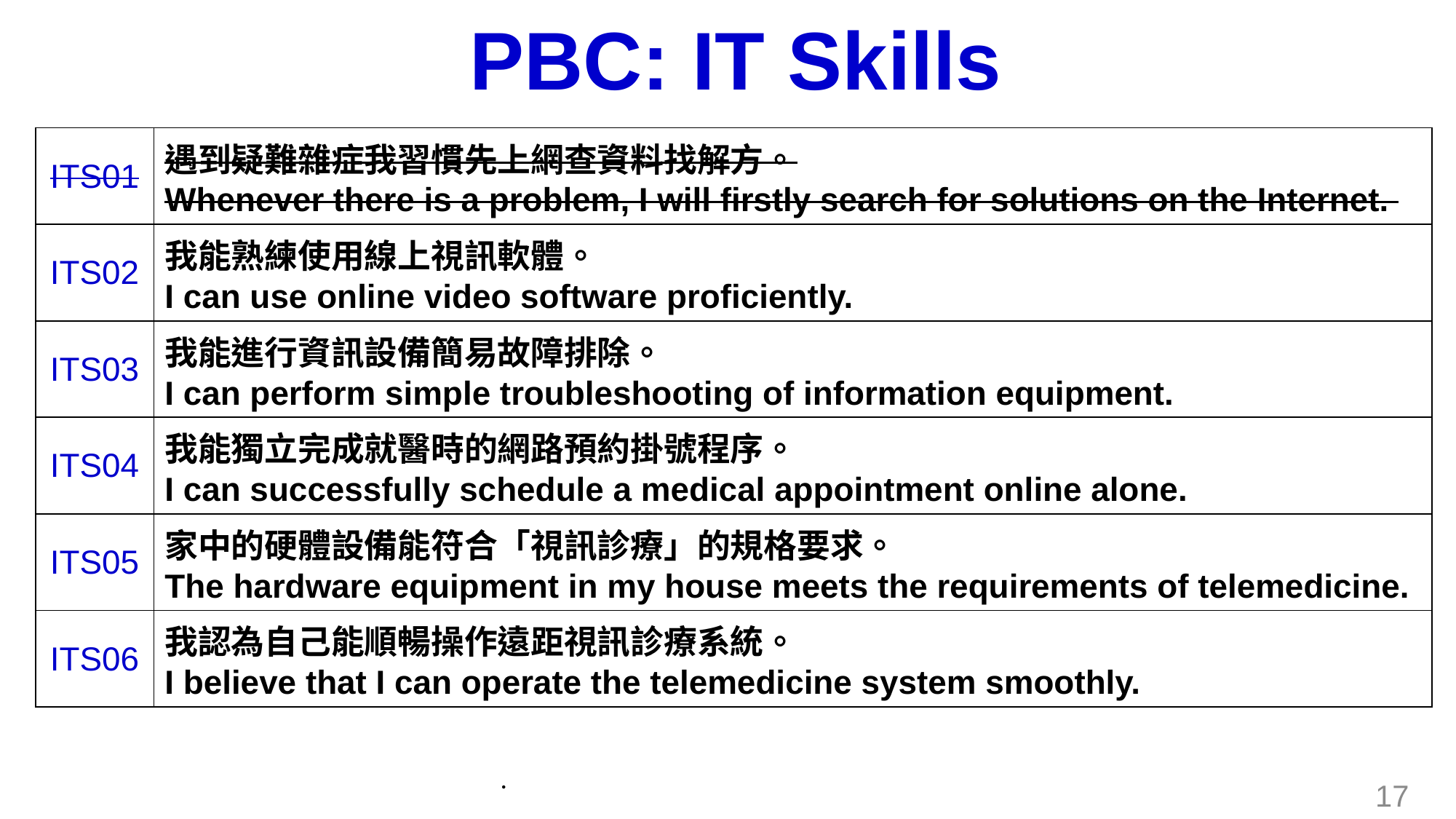

# PBC: IT Skills
| ITS01 | 遇到疑難雜症我習慣先上網查資料找解方。 Whenever there is a problem, I will firstly search for solutions on the Internet. |
| --- | --- |
| ITS02 | 我能熟練使用線上視訊軟體。 I can use online video software proficiently. |
| ITS03 | 我能進行資訊設備簡易故障排除。 I can perform simple troubleshooting of information equipment. |
| ITS04 | 我能獨立完成就醫時的網路預約掛號程序。 I can successfully schedule a medical appointment online alone. |
| ITS05 | 家中的硬體設備能符合「視訊診療」的規格要求。 The hardware equipment in my house meets the requirements of telemedicine. |
| ITS06 | 我認為自己能順暢操作遠距視訊診療系統。 I believe that I can operate the telemedicine system smoothly. |
.
17